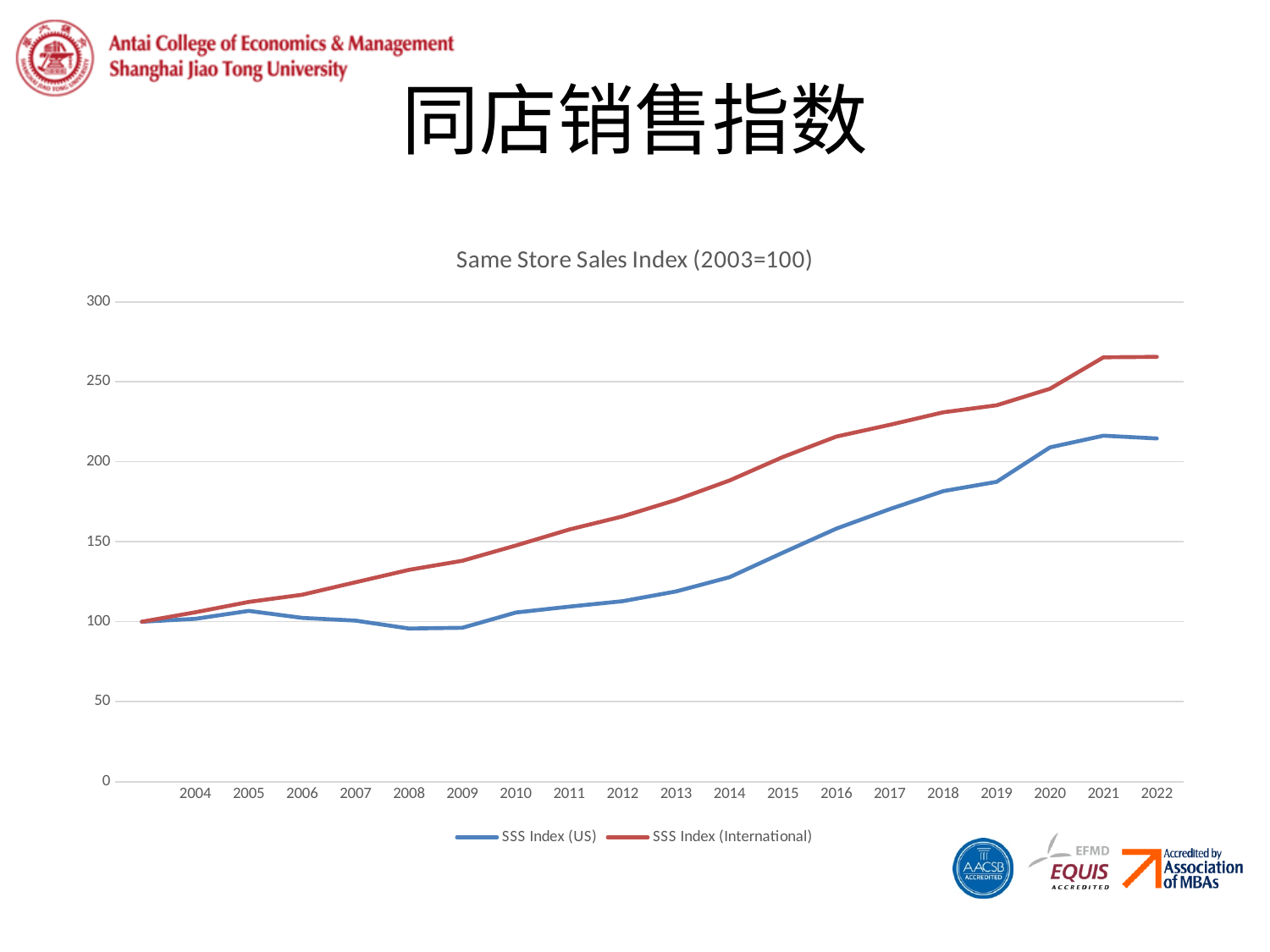

# 同店销售指数

### Chart: Same Store Sales Index (2003=100)

| Category | SSS Index (US) | SSS Index (International) |
|---|---|---|
|  | 100.0 | 100.0 |
| 2004 | 101.8 | 105.9 |
| 2005 | 106.7882 | 112.3599 |
| 2006 | 102.4098838 | 116.85429599999999 |
| 2007 | 100.6689157754 | 124.683533832 |
| 2008 | 95.73613890240539 | 132.413912929584 |
| 2009 | 96.21481959691741 | 138.1077111855561 |
| 2010 | 105.74008673701225 | 147.63714325735947 |
| 2011 | 109.44098977280768 | 157.67646899885992 |
| 2012 | 112.83366045576471 | 165.87564538680064 |
| 2013 | 118.92667812037602 | 176.15993540078227 |
| 2014 | 127.84617897940423 | 188.31497094343626 |
| 2015 | 143.18772045693274 | 203.0035386770243 |
| 2016 | 158.2224311049107 | 215.79276161367682 |
| 2017 | 170.40555829998885 | 223.12971550854184 |
| 2018 | 181.6523251477881 | 230.9392555513408 |
| 2019 | 187.46519955251733 | 235.3271014068163 |
| 2020 | 209.0236975010568 | 245.68149386871625 |
| 2021 | 216.3395269135938 | 265.3360133782135 |
| 2022 | 214.60881069828505 | 265.6013493915917 |